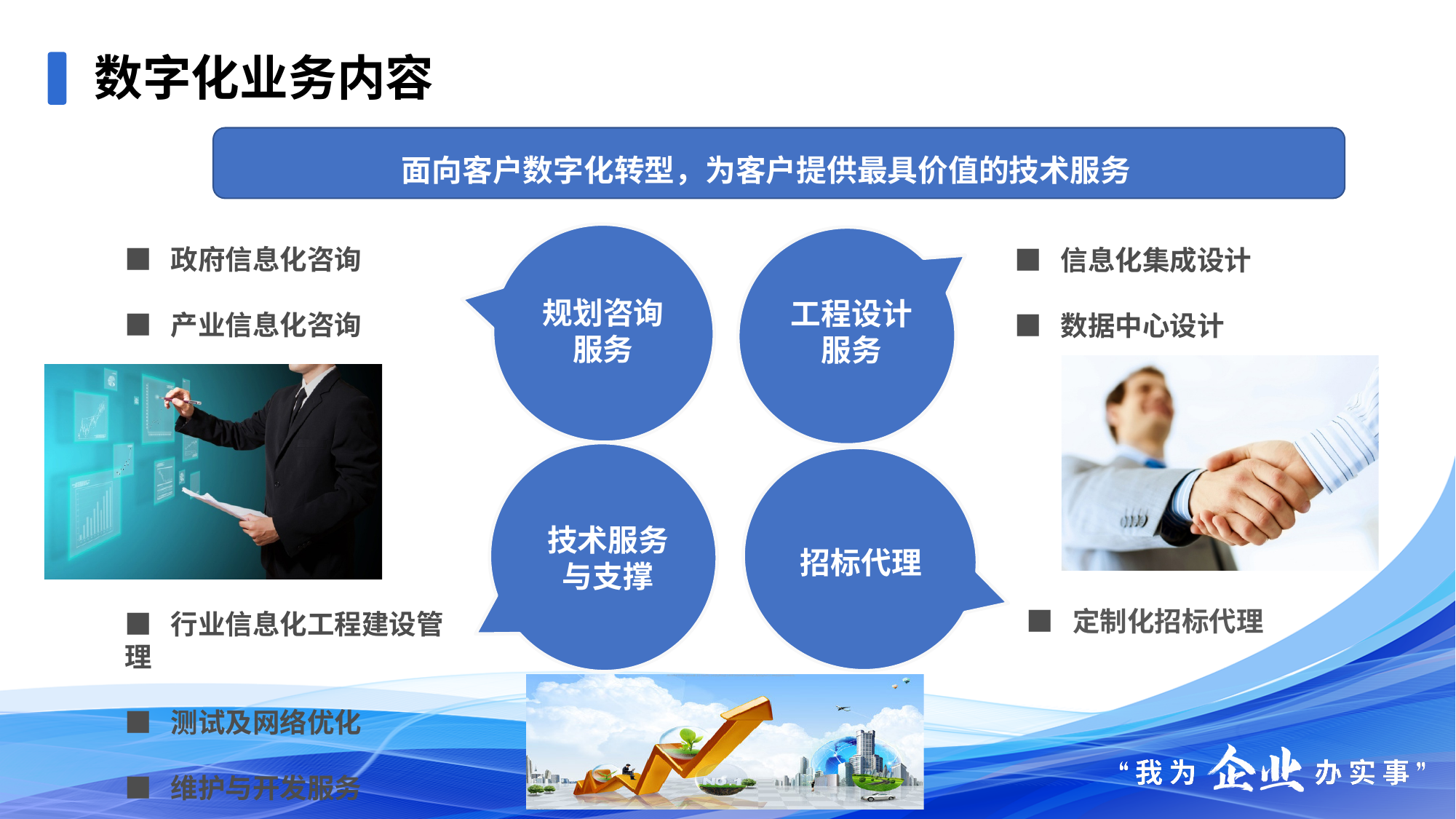

数字化业务内容

面向客户数字化转型，为客户提供最具价值的技术服务

■  政府信息化咨询

■  产业信息化咨询

■  信息化集成设计

■  数据中心设计
规划咨询
服务
工程设计
服务

技术服务
与支撑
招标代理
■  定制化招标代理
■  行业信息化工程建设管理

■  测试及网络优化

■  维护与开发服务